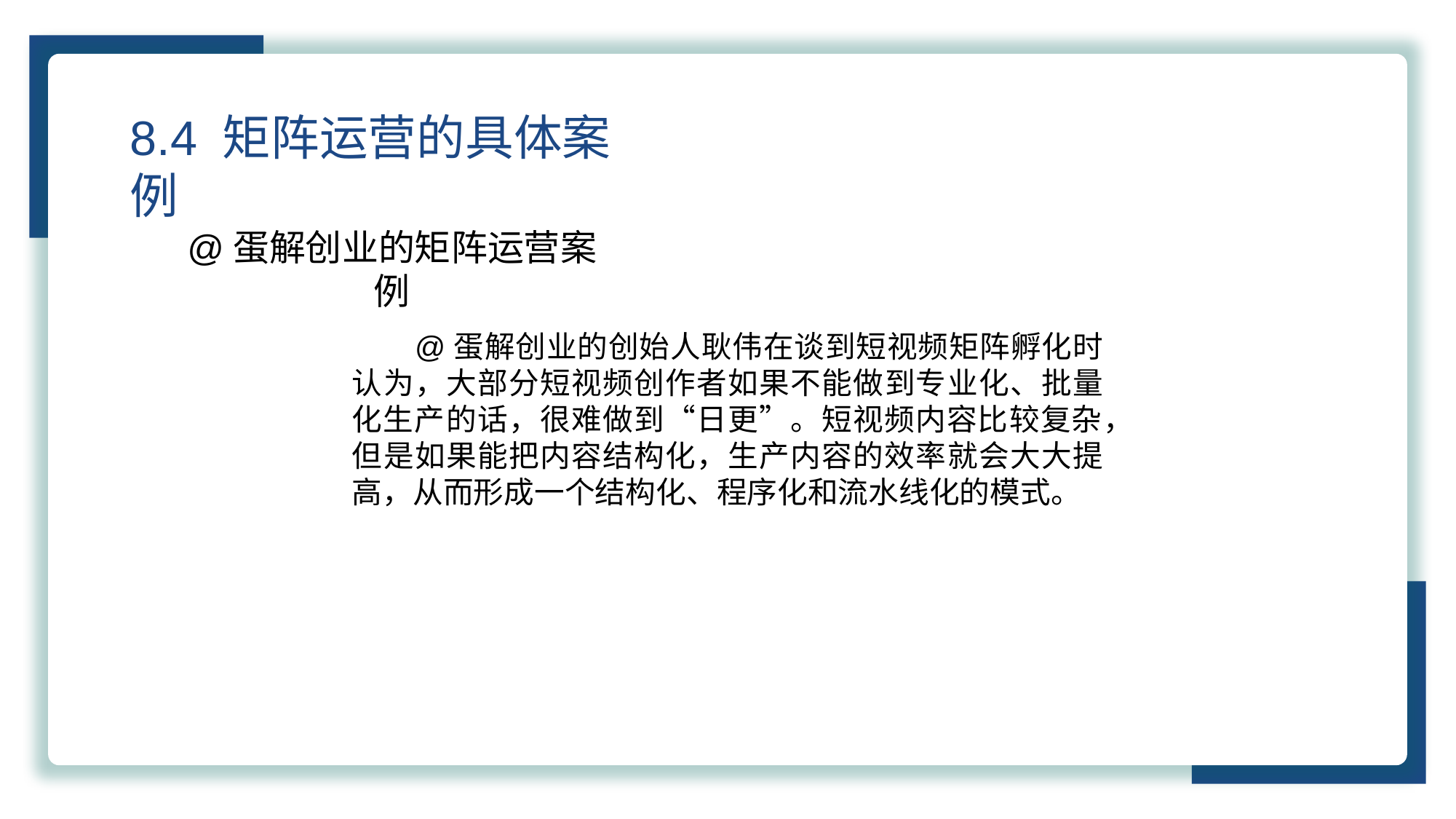

8.4 矩阵运营的具体案例
@蛋解创业的矩阵运营案例
       @蛋解创业的创始人耿伟在谈到短视频矩阵孵化时认为，大部分短视频创作者如果不能做到专业化、批量化生产的话，很难做到“日更”。短视频内容比较复杂，但是如果能把内容结构化，生产内容的效率就会大大提高，从而形成一个结构化、程序化和流水线化的模式。